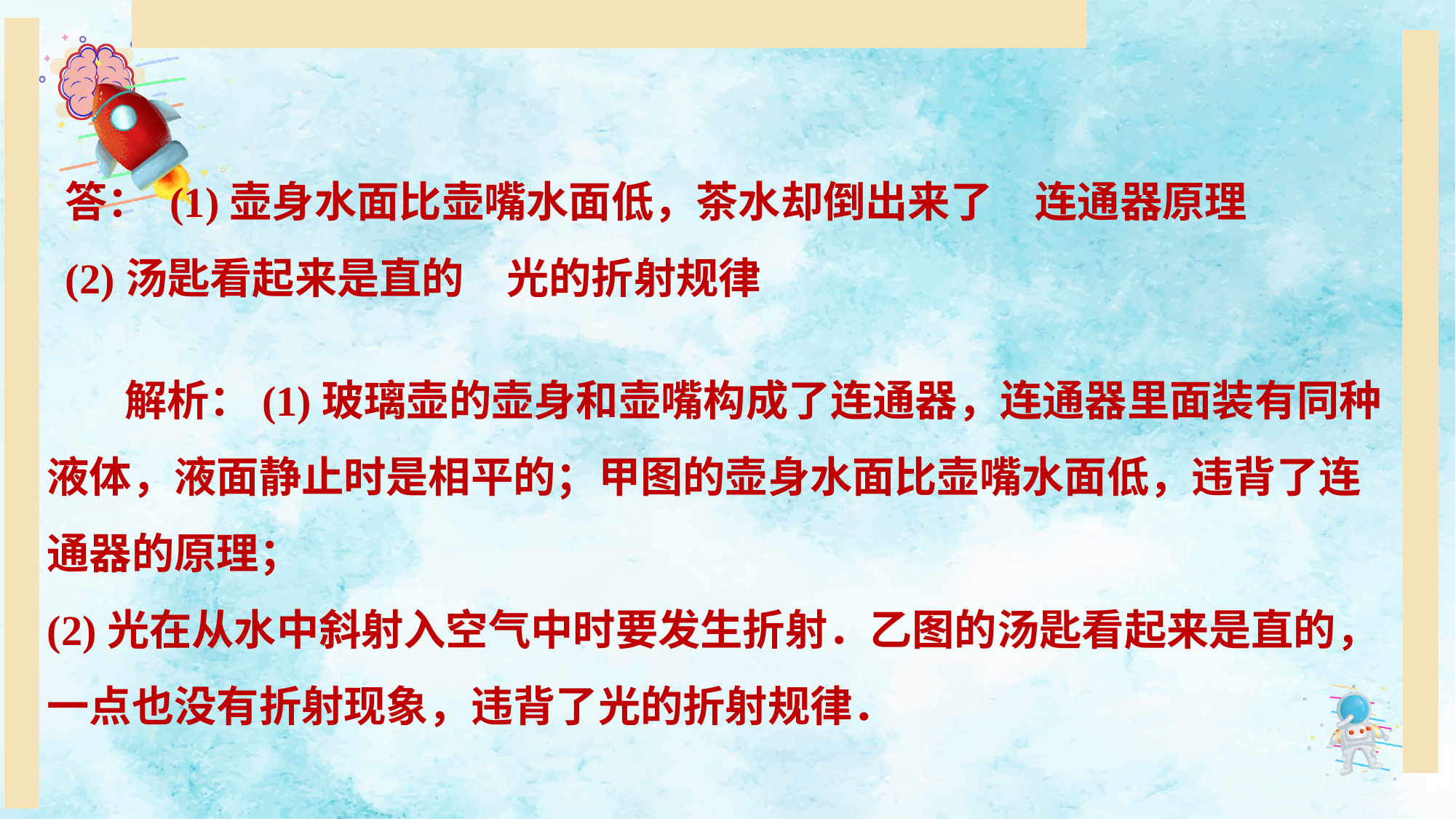

答： (1)壶身水面比壶嘴水面低，茶水却倒出来了　连通器原理
(2)汤匙看起来是直的　光的折射规律
       解析：(1)玻璃壶的壶身和壶嘴构成了连通器，连通器里面装有同种液体，液面静止时是相平的；甲图的壶身水面比壶嘴水面低，违背了连通器的原理；
(2)光在从水中斜射入空气中时要发生折射．乙图的汤匙看起来是直的，一点也没有折射现象，违背了光的折射规律．